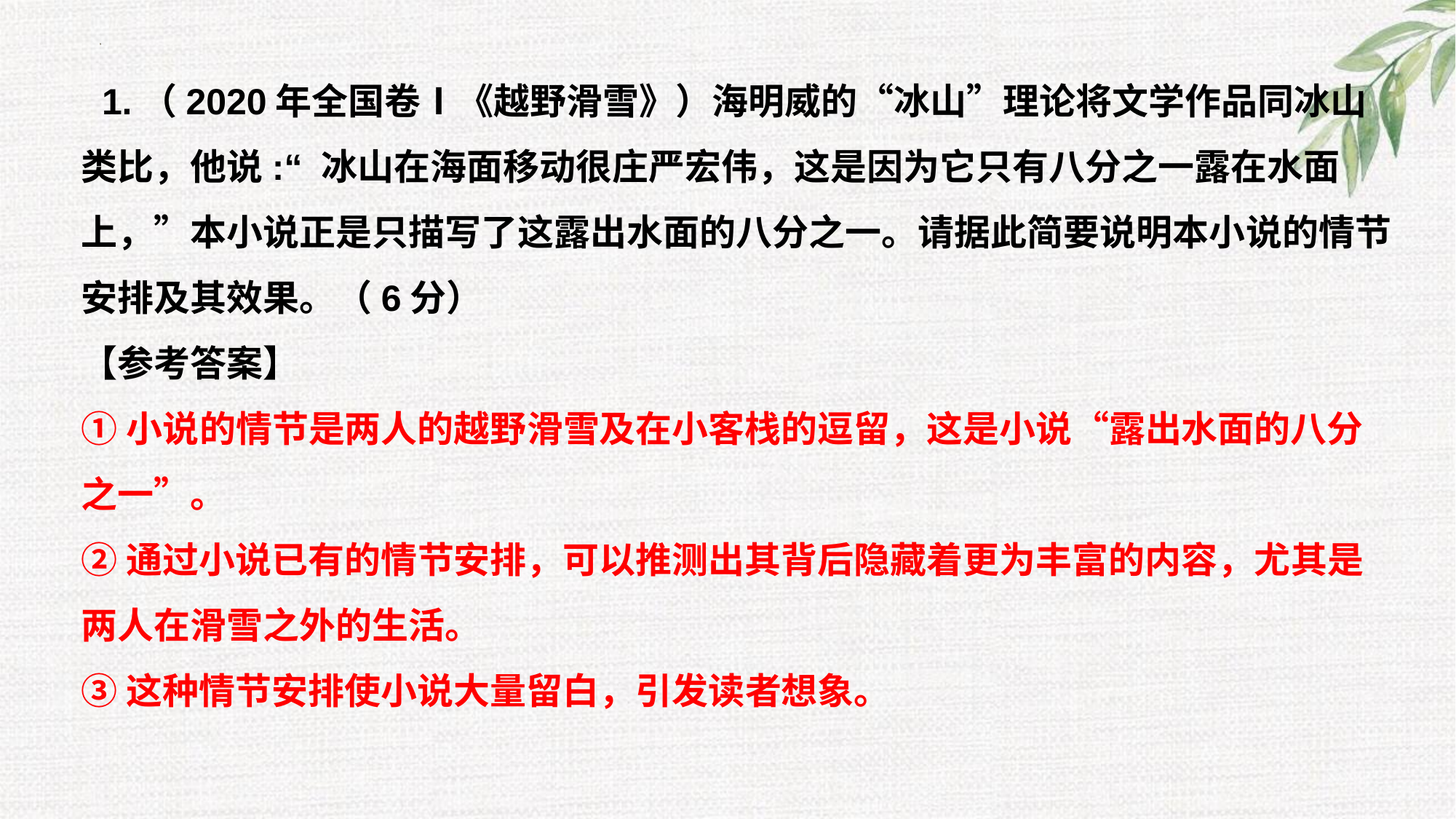

1.（2020年全国卷Ⅰ《越野滑雪》）海明威的“冰山”理论将文学作品同冰山类比，他说:“ 冰山在海面移动很庄严宏伟，这是因为它只有八分之一露在水面上，”本小说正是只描写了这露出水面的八分之一。请据此简要说明本小说的情节安排及其效果。（6分）
【参考答案】
①小说的情节是两人的越野滑雪及在小客栈的逗留，这是小说“露出水面的八分之一”。
②通过小说已有的情节安排，可以推测出其背后隐藏着更为丰富的内容，尤其是两人在滑雪之外的生活。
③这种情节安排使小说大量留白，引发读者想象。